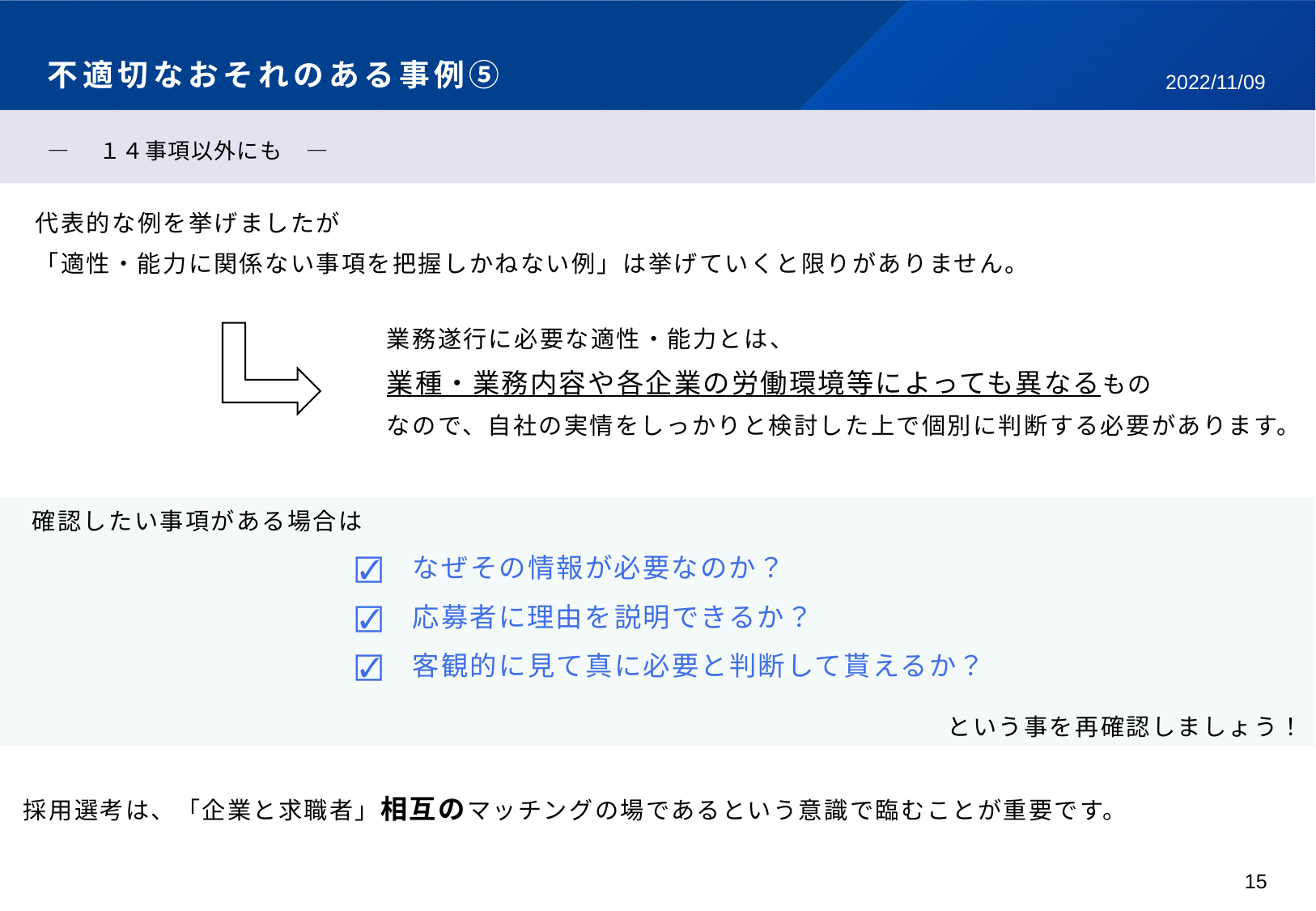

# 不適切なおそれのある事例⑤
2022/11/09
―　１４事項以外にも　―
代表的な例を挙げましたが
「適性・能力に関係ない事項を把握しかねない例」は挙げていくと限りがありません。
業務遂行に必要な適性・能力とは、
業種・業務内容や各企業の労働環境等によっても異なるもの
なので、自社の実情をしっかりと検討した上で個別に判断する必要があります。

　確認したい事項がある場合は
　　　　　　　　　　　　☑　なぜその情報が必要なのか？
　　　　　　　　　　　　☑　応募者に理由を説明できるか？
　　　　　　　　　　　　☑　客観的に見て真に必要と判断して貰えるか？

という事を再確認しましょう！
採用選考は、「企業と求職者」相互のマッチングの場であるという意識で臨むことが重要です。
15